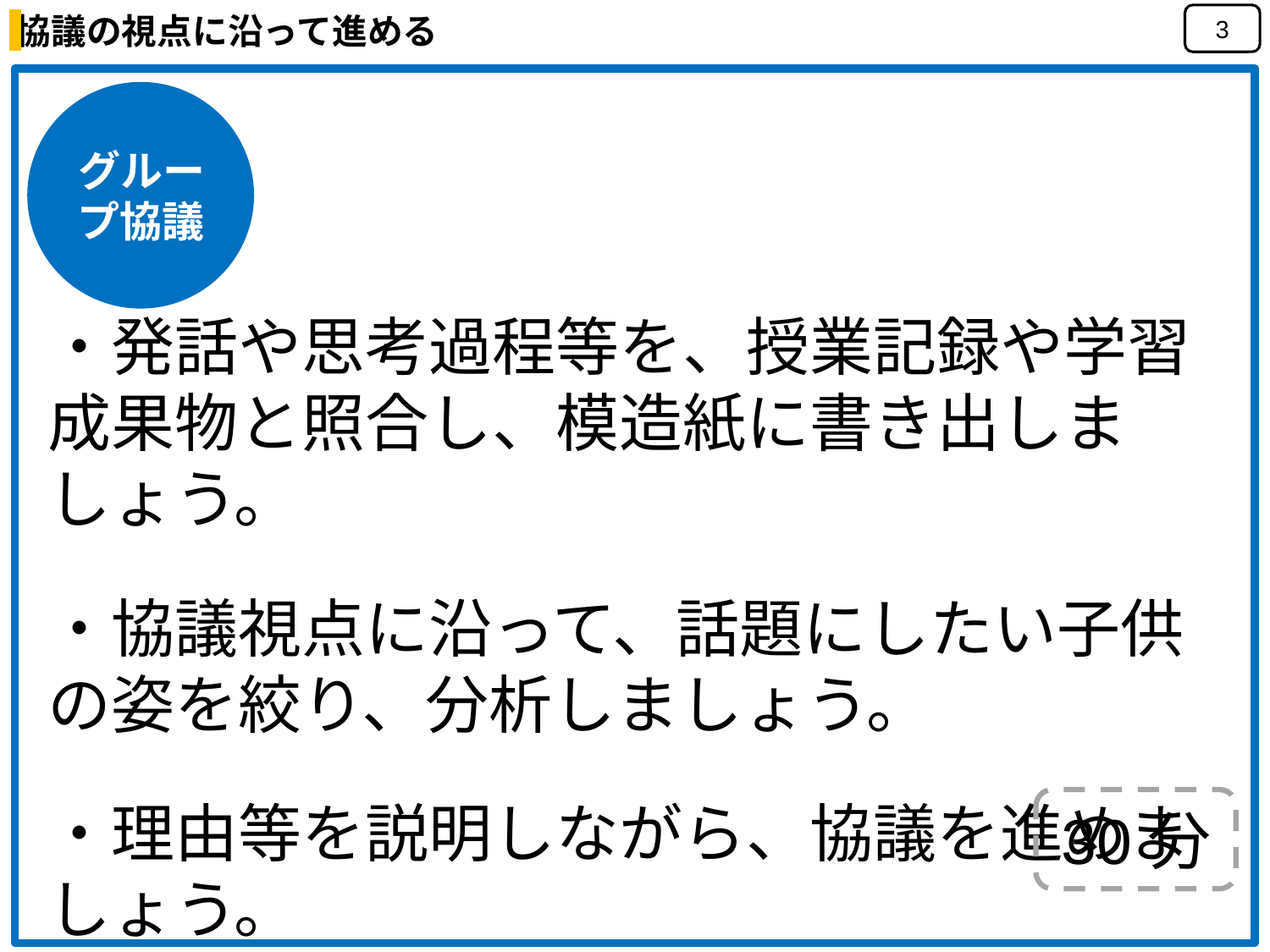

協議の視点に沿って進める
3

グループ協議
・発話や思考過程等を、授業記録や学習成果物と照合し、模造紙に書き出しましょう。
・協議視点に沿って、話題にしたい子供の姿を絞り、分析しましょう。
・理由等を説明しながら、協議を進めましょう。
30分